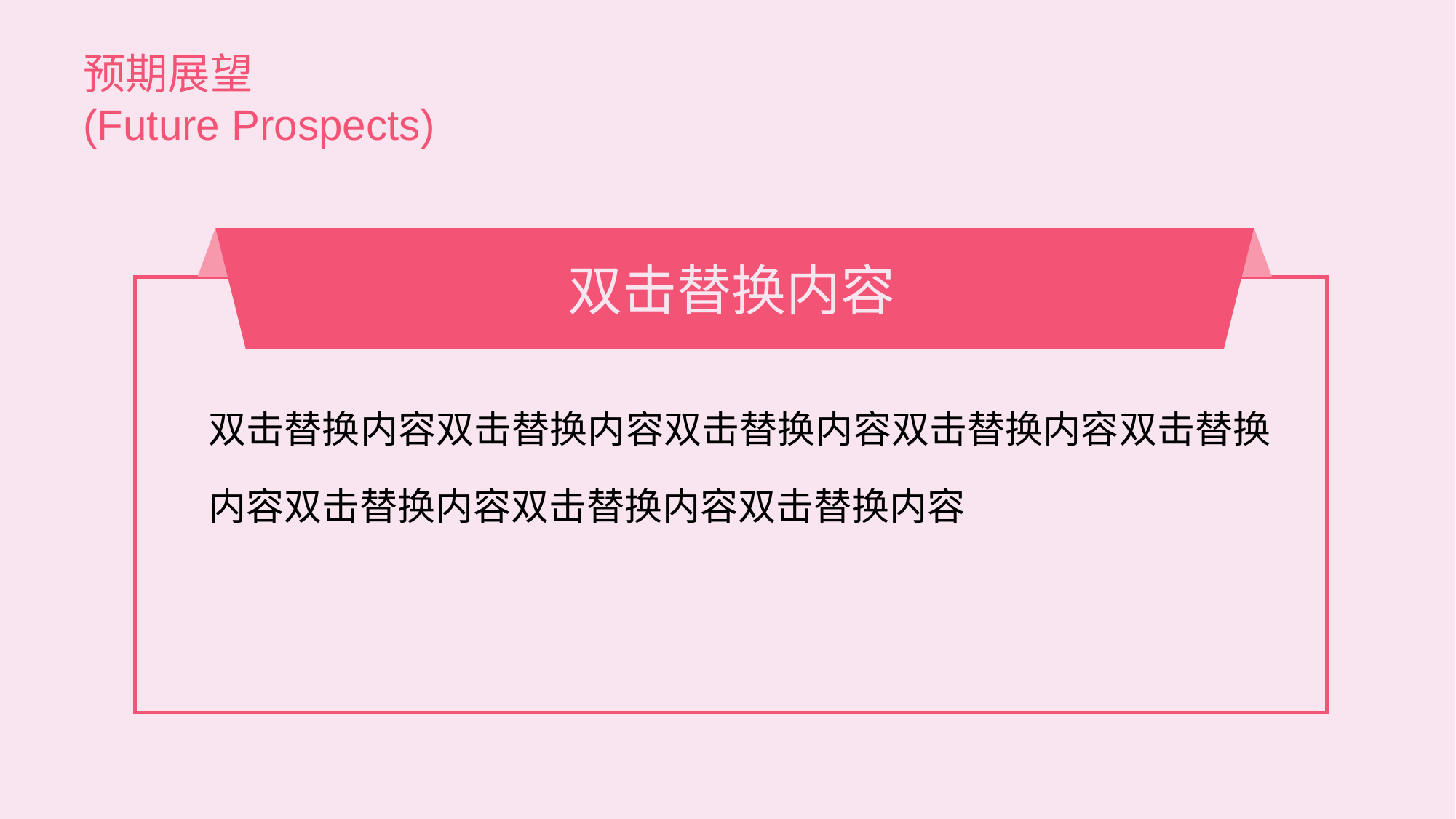

预期展望
(Future Prospects)

双击替换内容

双击替换内容双击替换内容双击替换内容双击替换内容双击替换内容双击替换内容双击替换内容双击替换内容